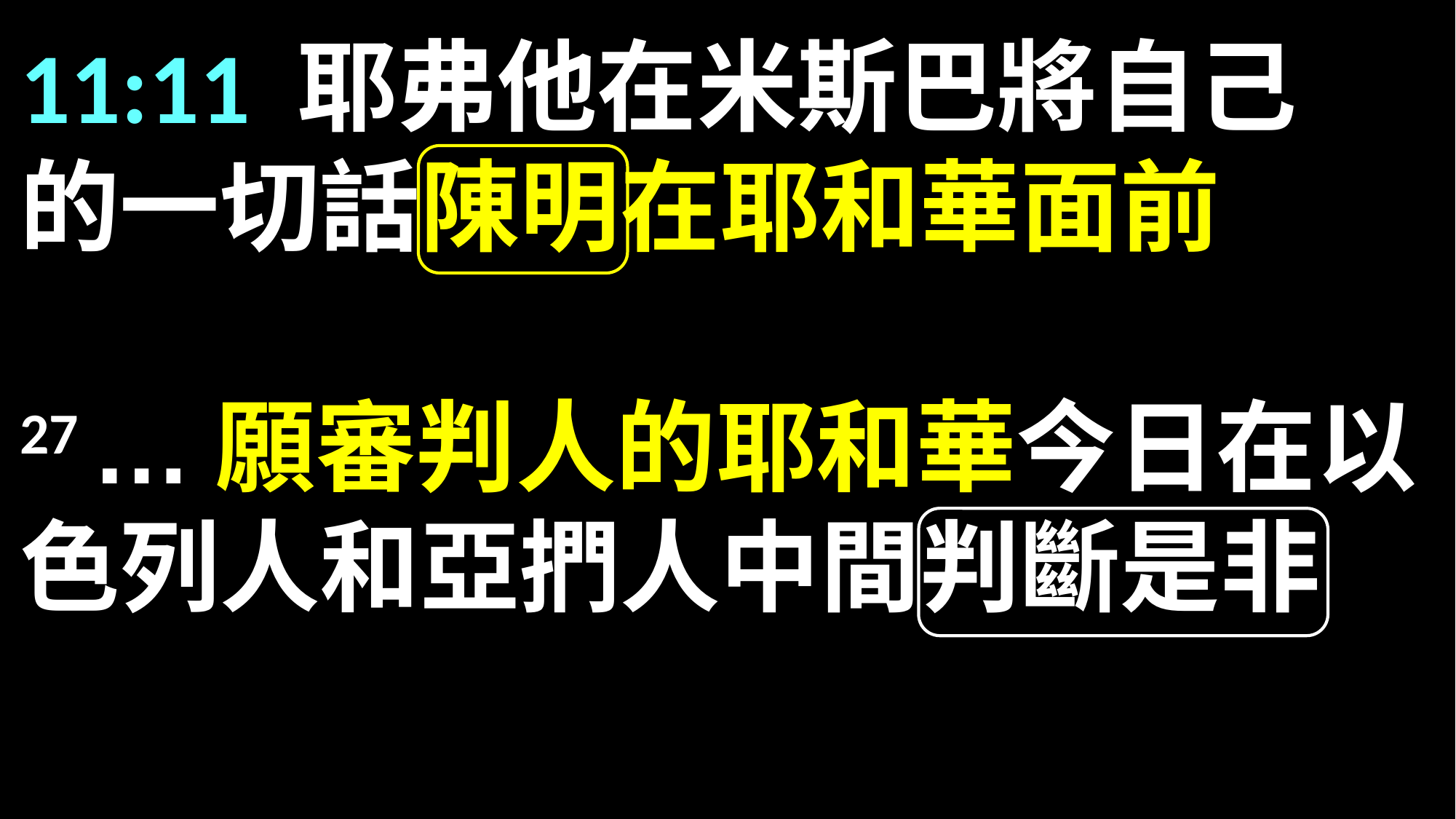

11:11 耶弗他在米斯巴將自己
的一切話陳明在耶和華面前

27 …願審判人的耶和華今日在以色列人和亞捫人中間判斷是非